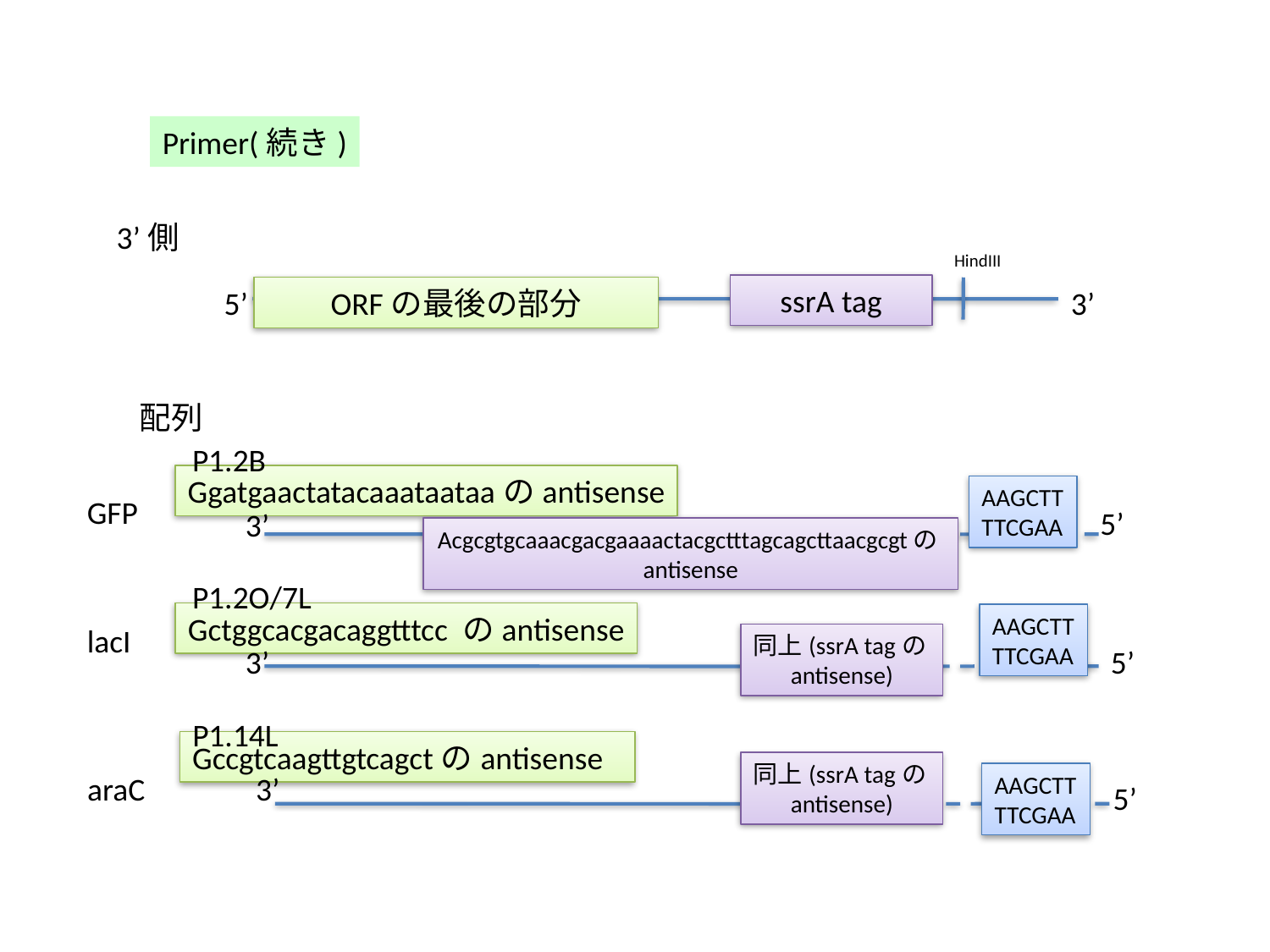

Primer(続き)
3’側
HindIII
ssrA tag
5’
ORFの最後の部分
3’
配列
P1.2B
Ggatgaactatacaaataataaのantisense
AAGCTT
TTCGAA
GFP
5’
3’
Acgcgtgcaaacgacgaaaactacgctttagcagcttaacgcgtのantisense
P1.2O/7L
Gctggcacgacaggtttcc のantisense
AAGCTT
TTCGAA
lacI
同上(ssrA tagのantisense)
3’
5’
P1.14L
Gccgtcaagttgtcagctのantisense
同上(ssrA tagのantisense)
araC
3’
AAGCTT
TTCGAA
5’